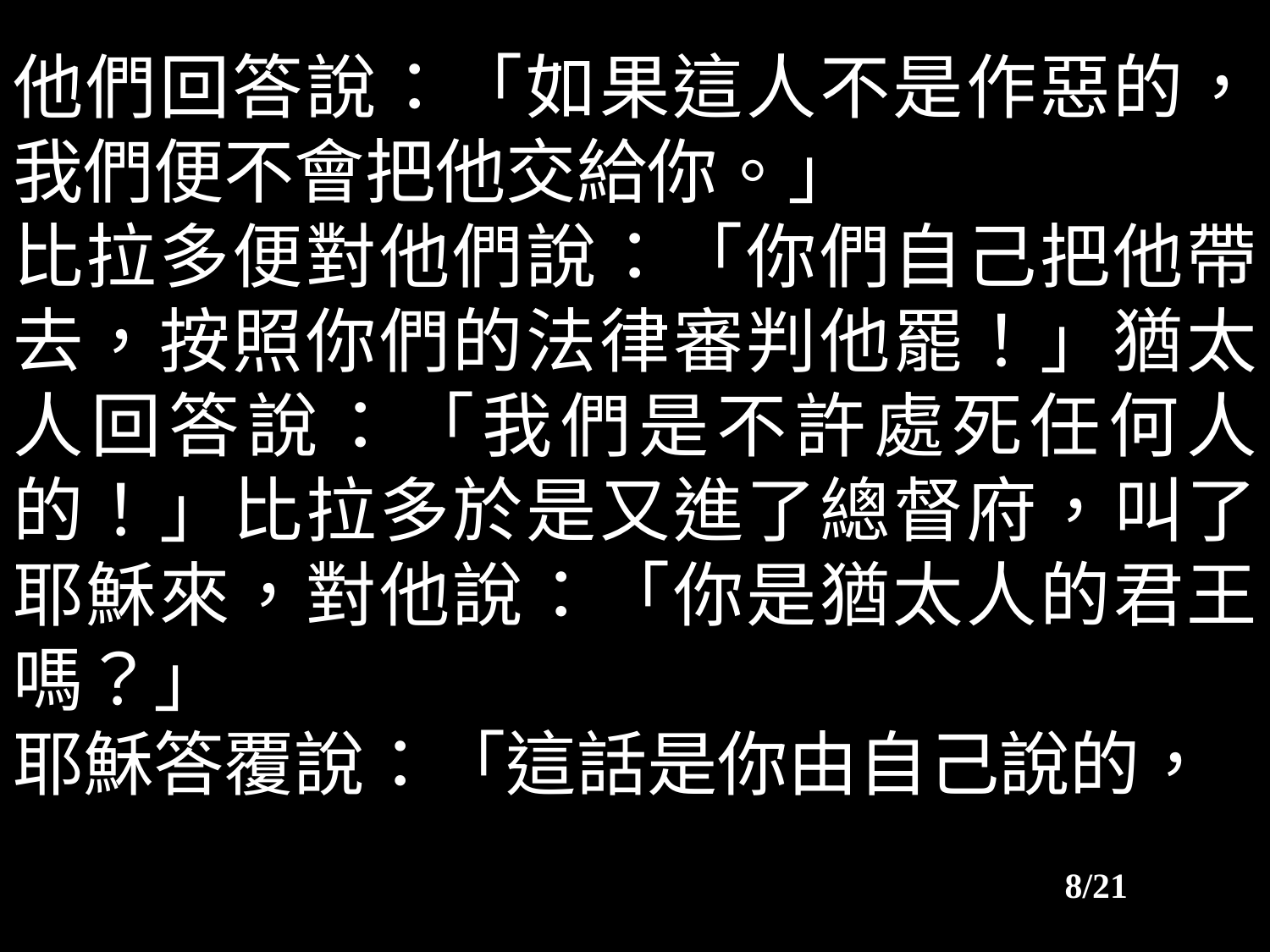

他們回答說：「如果這人不是作惡的，我們便不會把他交給你。」
比拉多便對他們說：「你們自己把他帶去，按照你們的法律審判他罷！」猶太人回答說：「我們是不許處死任何人的！」比拉多於是又進了總督府，叫了耶穌來，對他說：「你是猶太人的君王嗎？」
耶穌答覆說：「這話是你由自己說的，
8/21